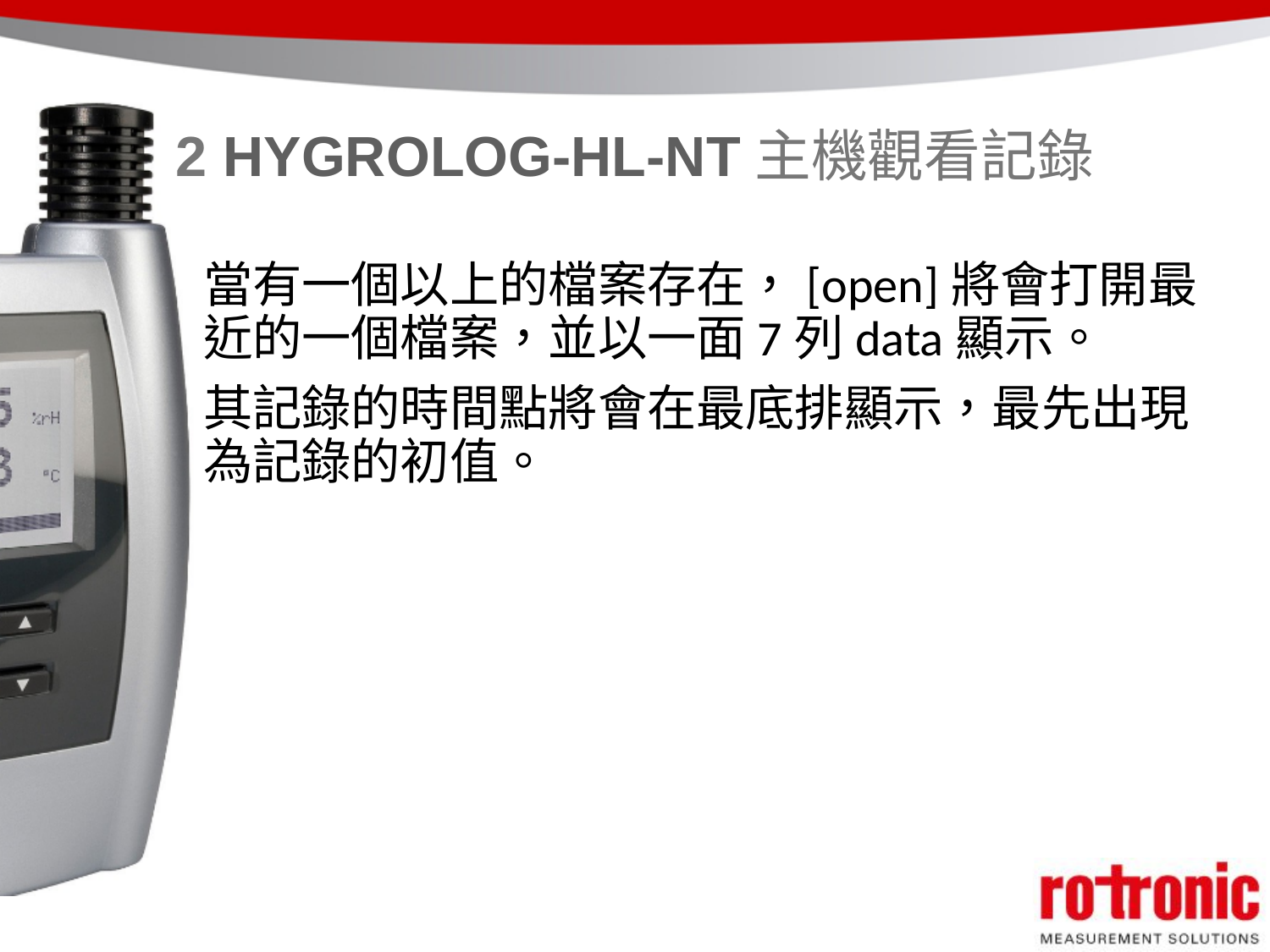

2 HYGROLOG-HL-NT主機觀看記錄
當有一個以上的檔案存在，[open]將會打開最近的一個檔案，並以一面7列data顯示。
其記錄的時間點將會在最底排顯示，最先出現為記錄的初值。